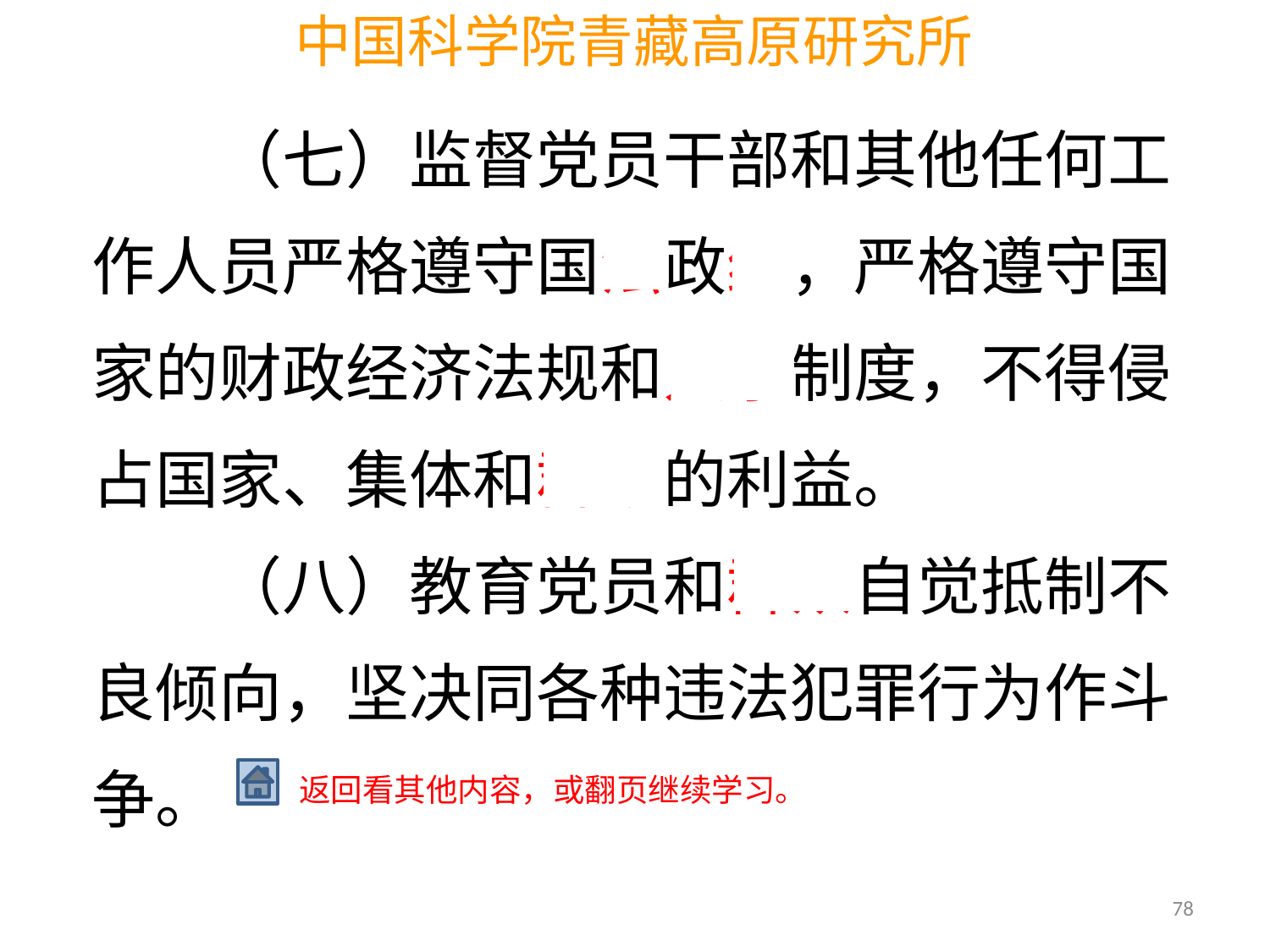

# （七）监督党员干部和其他任何工作人员严格遵守国法政纪，严格遵守国家的财政经济法规和人事制度，不得侵占国家、集体和群众的利益。 　　（八）教育党员和群众自觉抵制不良倾向，坚决同各种违法犯罪行为作斗争。

返回看其他内容，或翻页继续学习。
78